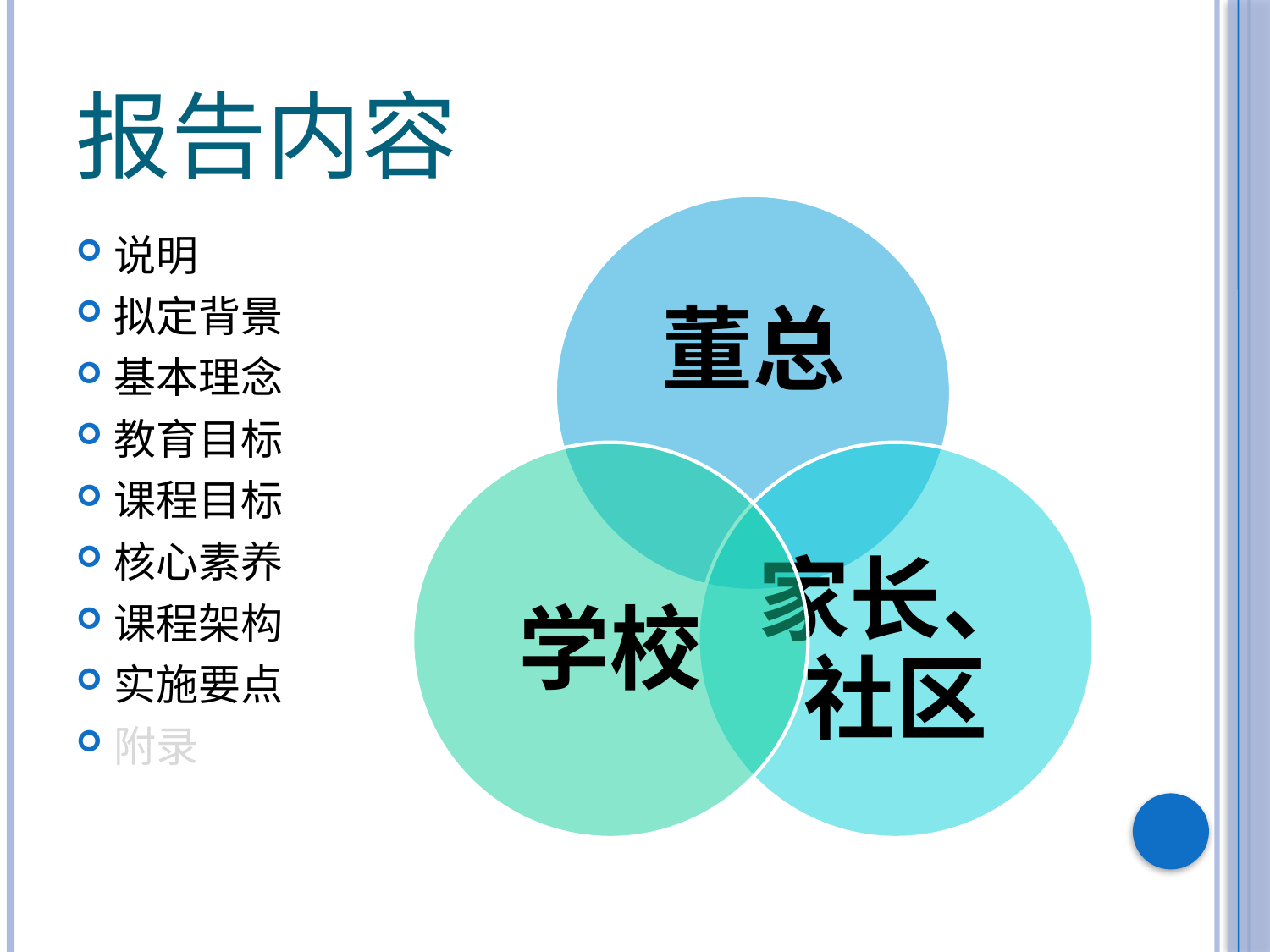

# 报告内容
董总
家长、社区
学校
说明
拟定背景
基本理念
教育目标
课程目标
核心素养
课程架构
实施要点
附录